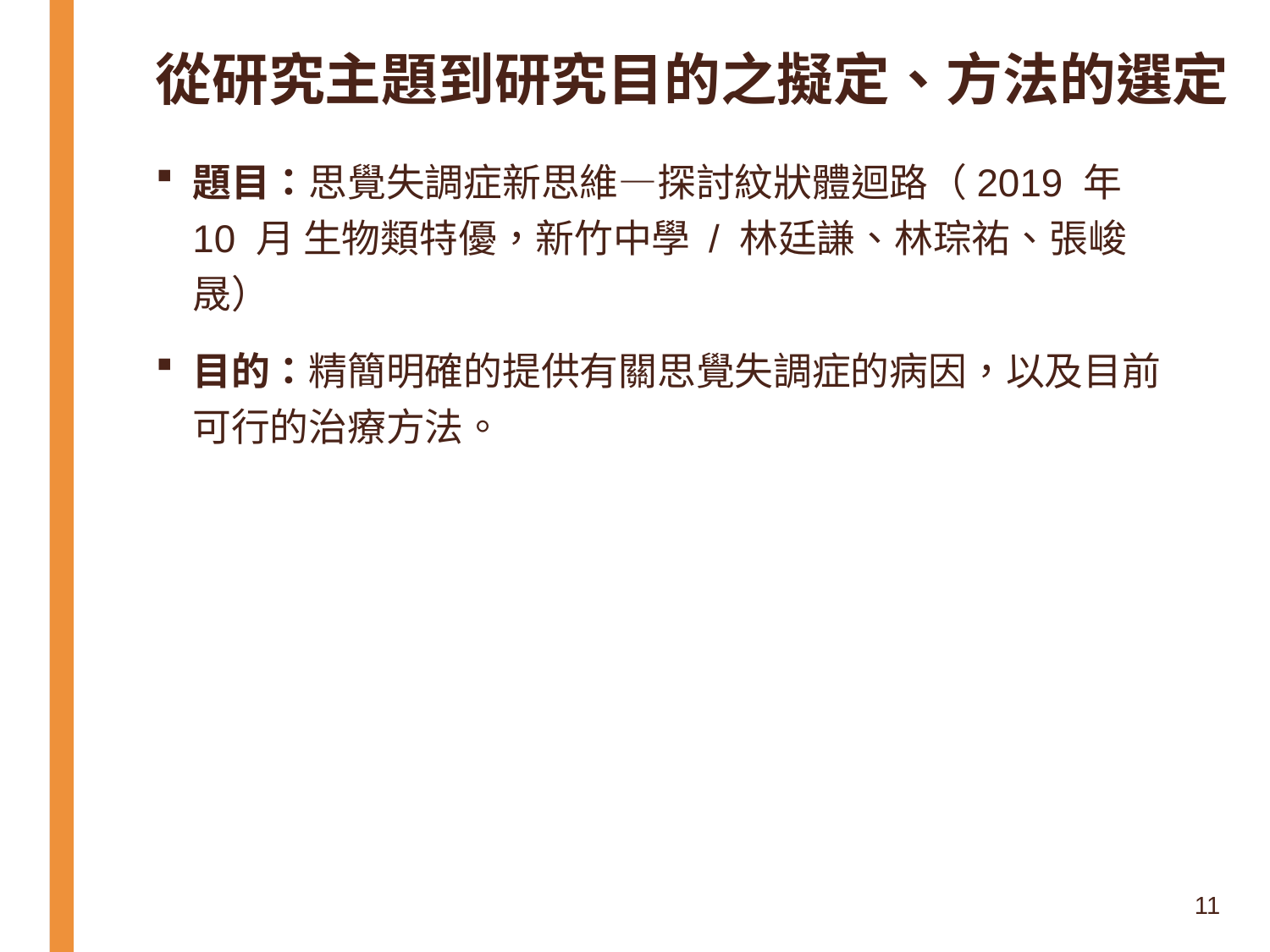

# 從研究主題到研究目的之擬定、方法的選定
題目：思覺失調症新思維—探討紋狀體迴路（2019 年 10 月 生物類特優，新竹中學 / 林廷謙、林琮祐、張峻晟）
目的：精簡明確的提供有關思覺失調症的病因，以及目前可行的治療方法。
11